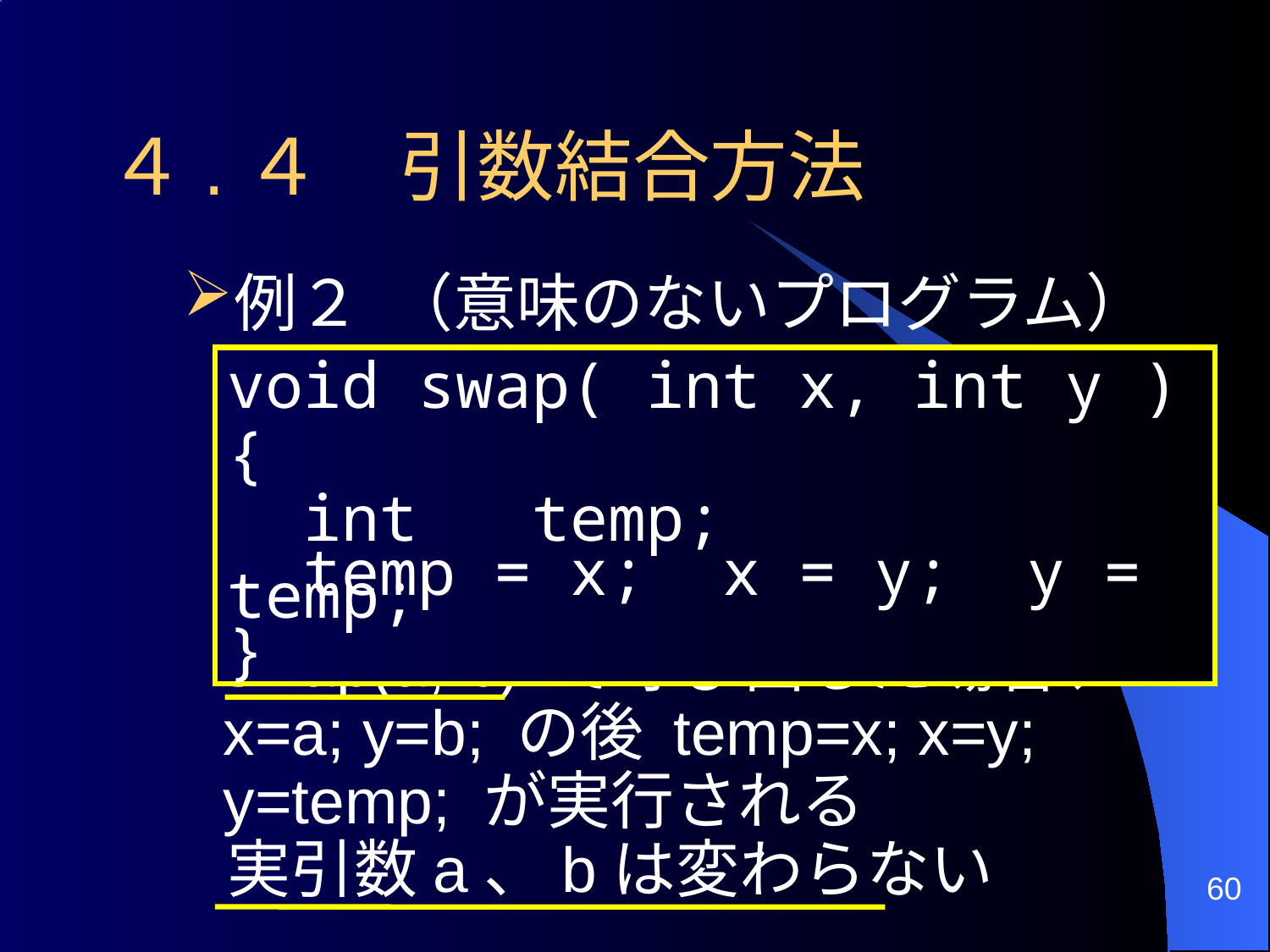

４.４　引数結合方法
例２  （意味のないプログラム）

	swap(a, b) で呼び出した場合、  x=a; y=b; の後 temp=x; x=y; y=temp; が実行される
  実引数a、bは変わらない
void swap( int x, int y ){
  int   temp;
  temp = x;  x = y;  y = temp;
}

60